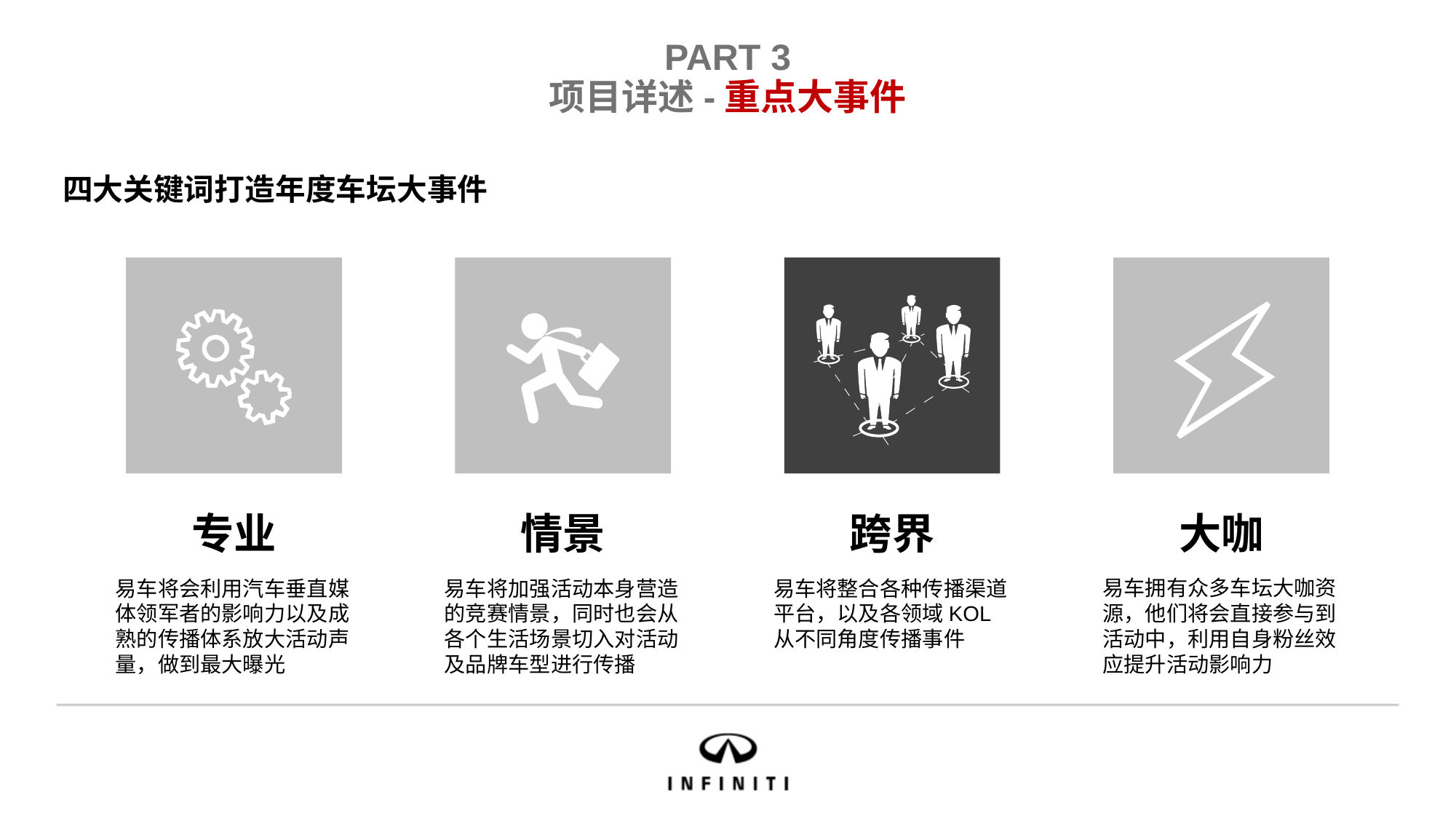

PART 3
项目详述-重点大事件
四大关键词打造年度车坛大事件

专业
情景
跨界
大咖
易车拥有众多车坛大咖资源，他们将会直接参与到活动中，利用自身粉丝效应提升活动影响力
易车将整合各种传播渠道平台，以及各领域KOL从不同角度传播事件
易车将会利用汽车垂直媒体领军者的影响力以及成熟的传播体系放大活动声量，做到最大曝光
易车将加强活动本身营造的竞赛情景，同时也会从各个生活场景切入对活动及品牌车型进行传播